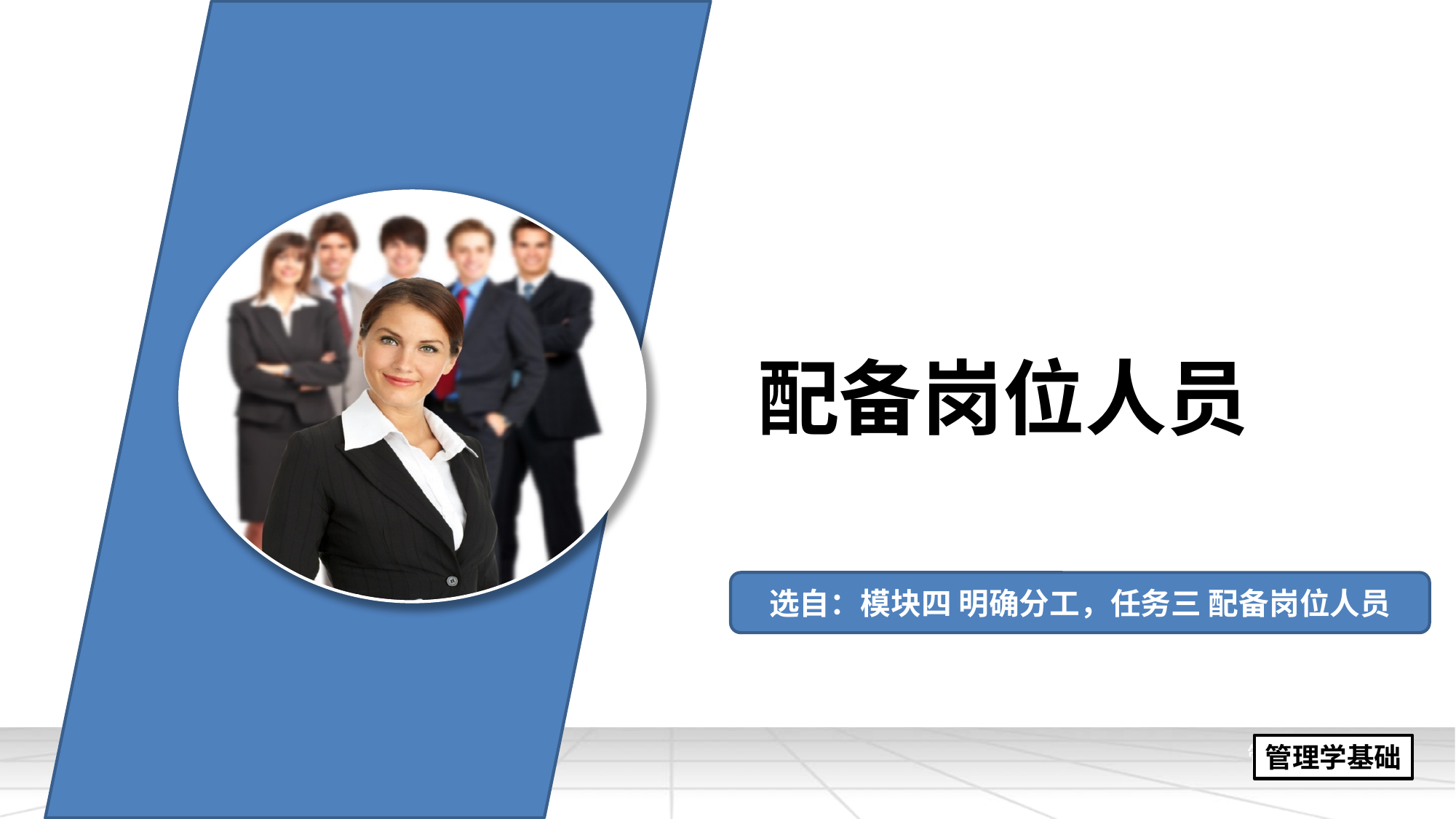

配备岗位人员
选自：模块四 明确分工，任务三 配备岗位人员
管理学基础
管理学基础